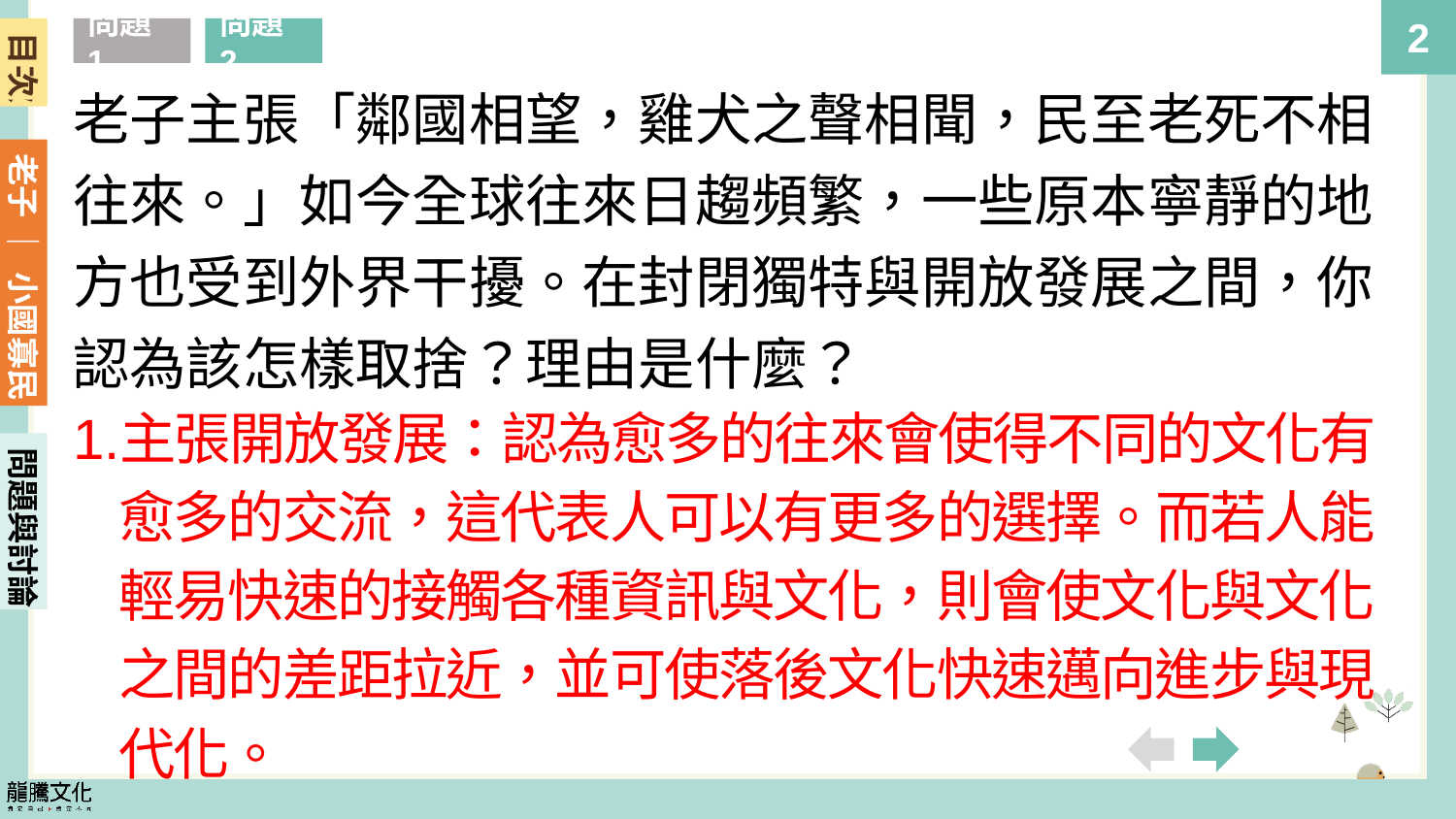

目次
問題1
問題2
老子主張「鄰國相望，雞犬之聲相聞，民至老死不相往來。」如今全球往來日趨頻繁，一些原本寧靜的地方也受到外界干擾。在封閉獨特與開放發展之間，你認為該怎樣取捨？理由是什麼？
主張開放發展：認為愈多的往來會使得不同的文化有愈多的交流，這代表人可以有更多的選擇。而若人能輕易快速的接觸各種資訊與文化，則會使文化與文化之間的差距拉近，並可使落後文化快速邁向進步與現代化。